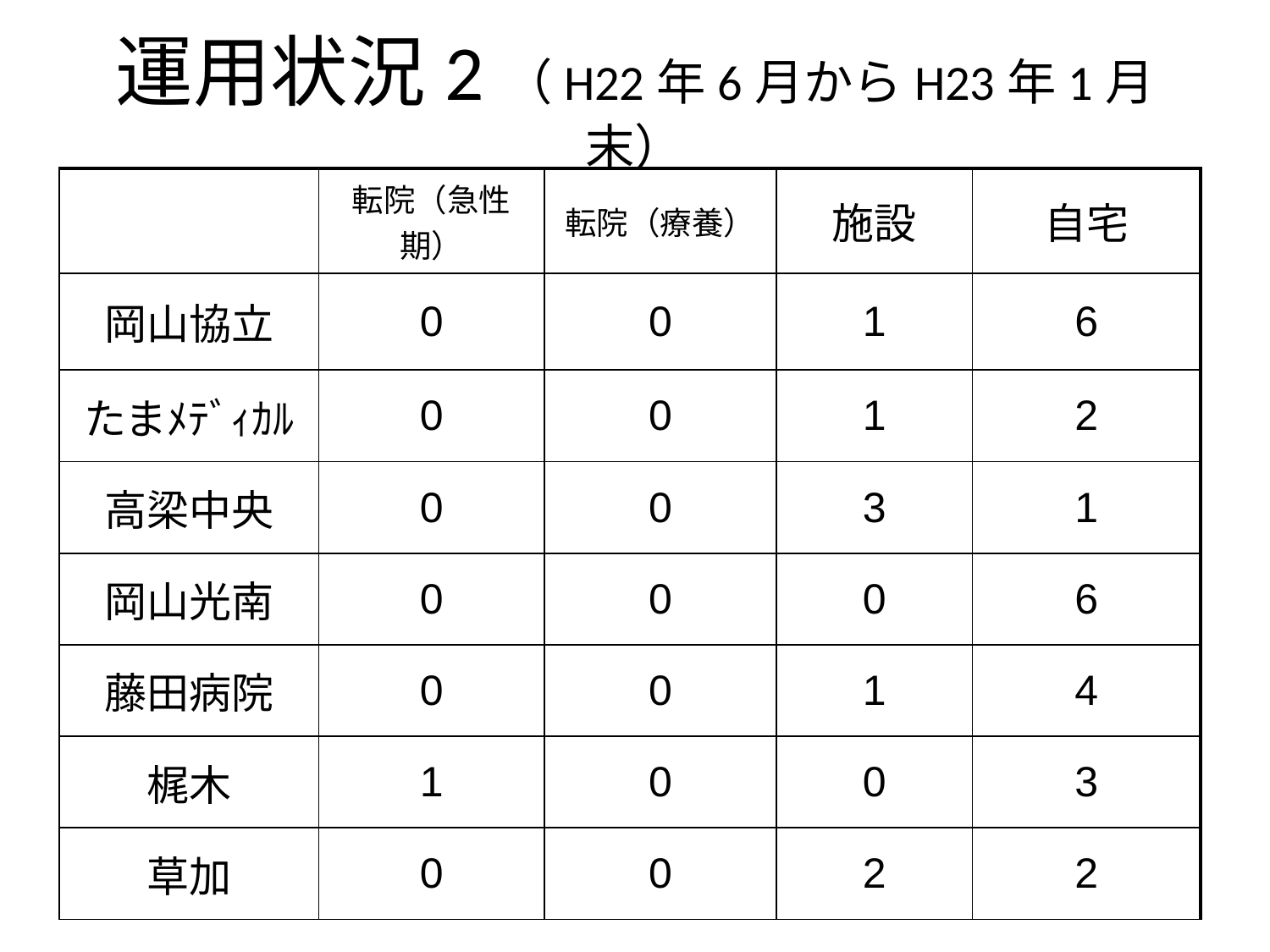

# 運用状況2（H22年6月からH23年1月末）
|  | 転院（急性期） | 転院（療養） | 施設 | 自宅 |
| --- | --- | --- | --- | --- |
| 岡山協立 | 0 | 0 | 1 | 6 |
| たまﾒﾃﾞｨｶﾙ | 0 | 0 | 1 | 2 |
| 高梁中央 | 0 | 0 | 3 | 1 |
| 岡山光南 | 0 | 0 | 0 | 6 |
| 藤田病院 | 0 | 0 | 1 | 4 |
| 梶木 | 1 | 0 | 0 | 3 |
| 草加 | 0 | 0 | 2 | 2 |